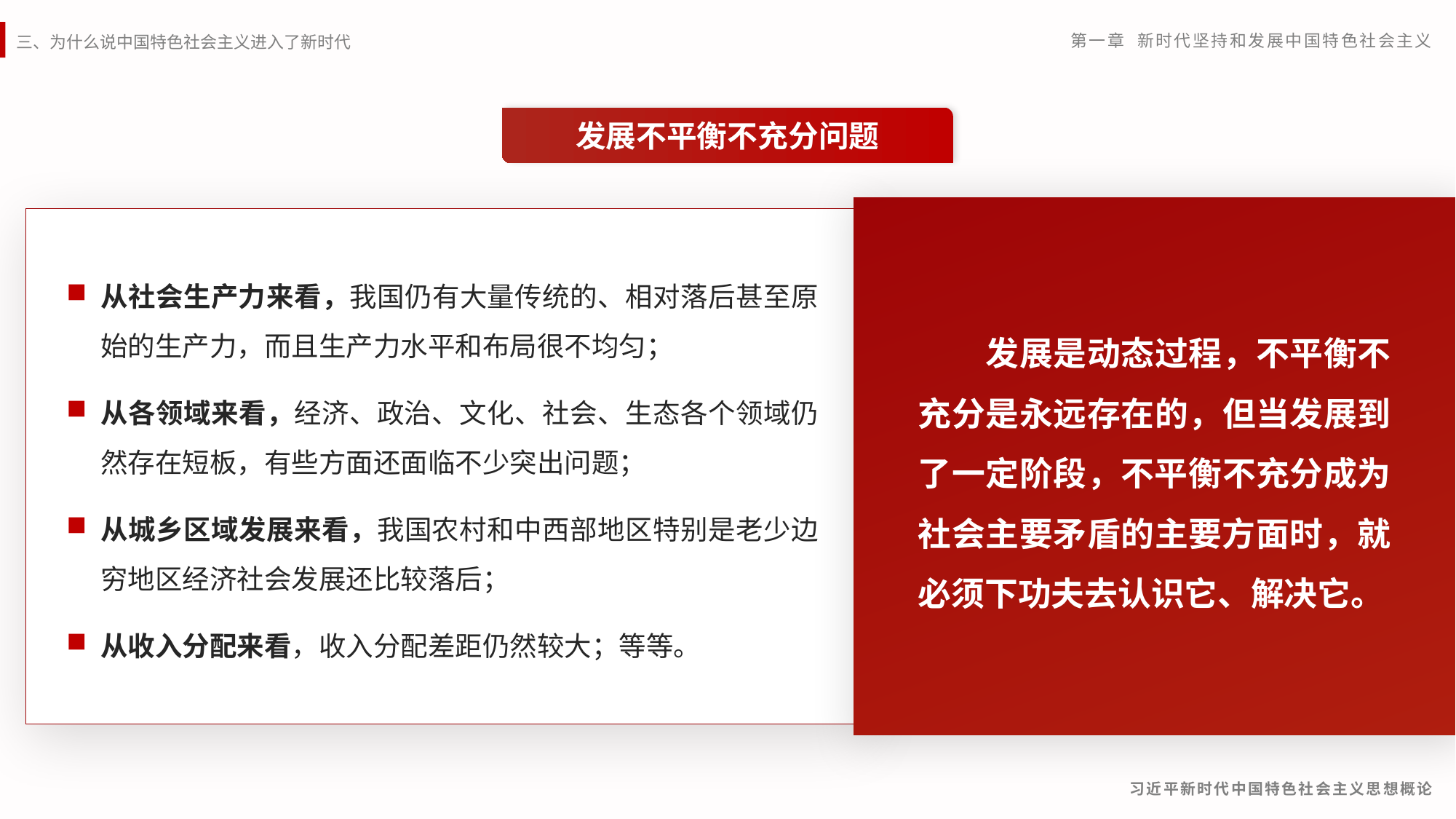

发展不平衡不充分问题

从社会生产力来看，我国仍有大量传统的、相对落后甚至原始的生产力，而且生产力水平和布局很不均匀；
从各领域来看，经济、政治、文化、社会、生态各个领域仍然存在短板，有些方面还面临不少突出问题；
从城乡区域发展来看，我国农村和中西部地区特别是老少边穷地区经济社会发展还比较落后；
从收入分配来看，收入分配差距仍然较大；等等。
　　发展是动态过程，不平衡不充分是永远存在的，但当发展到了一定阶段，不平衡不充分成为社会主要矛盾的主要方面时，就必须下功夫去认识它、解决它。